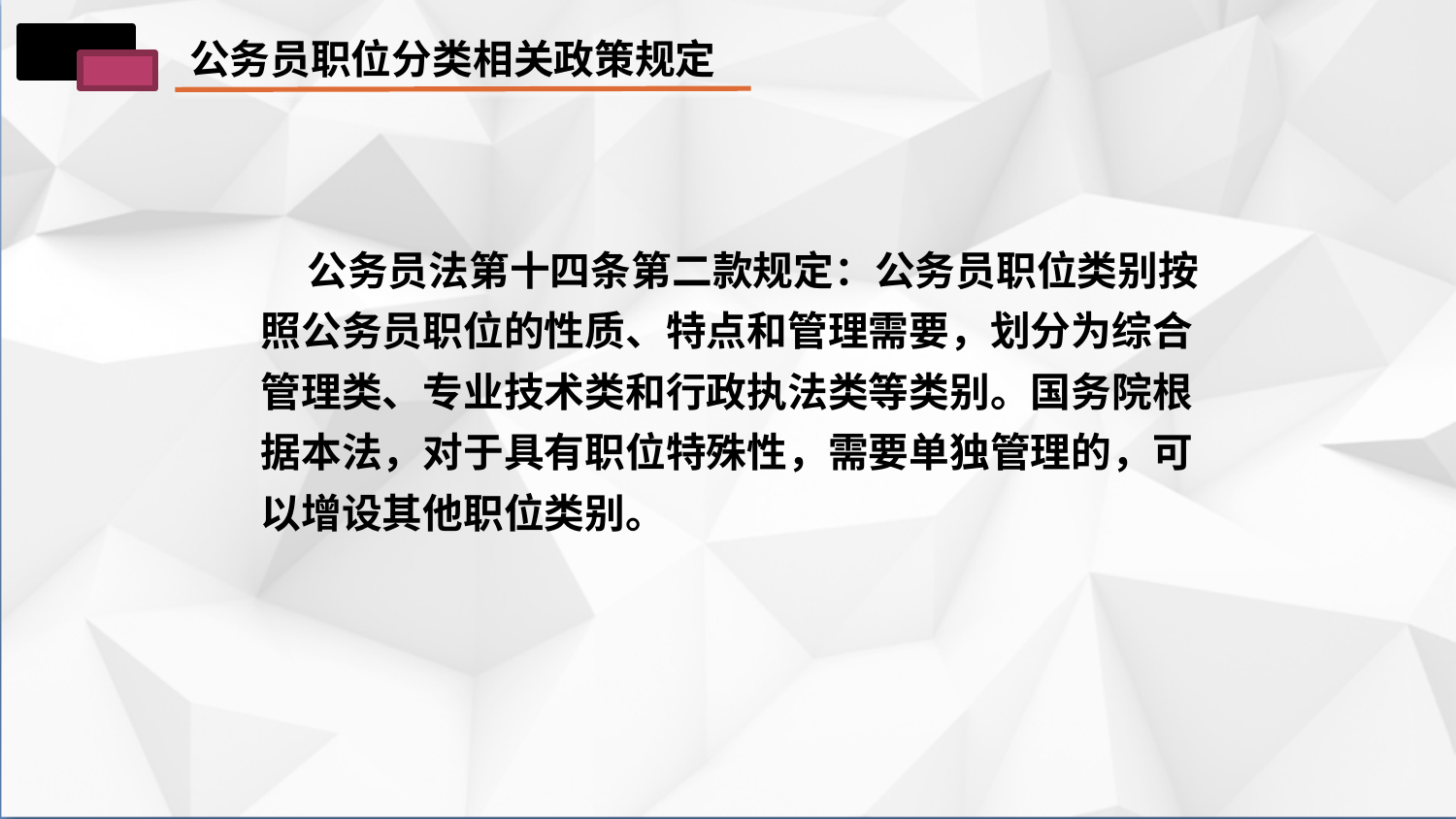

公务员职位分类相关政策规定

    公务员法第十四条第二款规定：公务员职位类别按照公务员职位的性质、特点和管理需要，划分为综合管理类、专业技术类和行政执法类等类别。国务院根据本法，对于具有职位特殊性，需要单独管理的，可以增设其他职位类别。